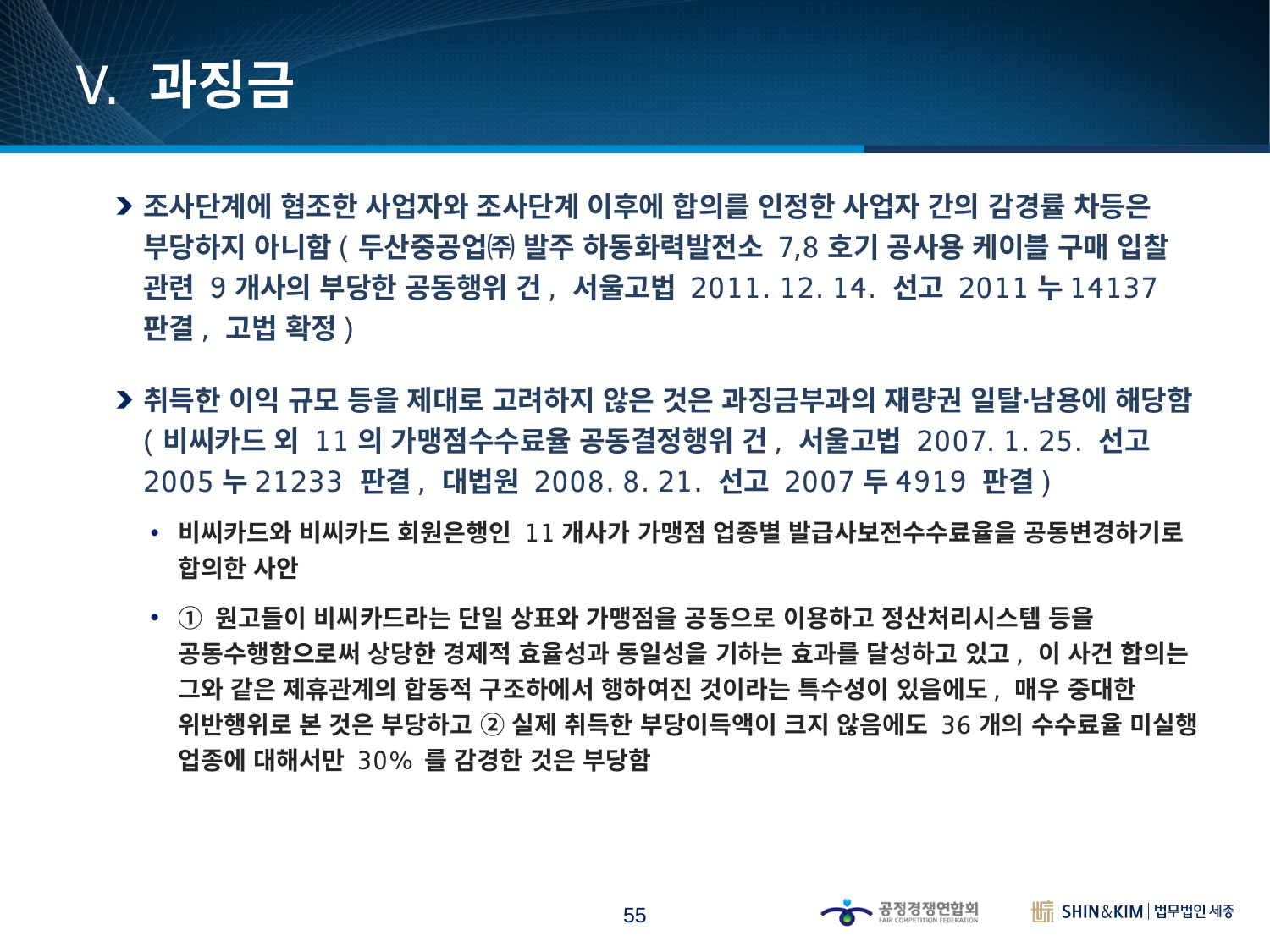

# V. 과징금
조사단계에 협조한 사업자와 조사단계 이후에 합의를 인정한 사업자 간의 감경률 차등은 부당하지 아니함(두산중공업㈜ 발주 하동화력발전소 7,8호기 공사용 케이블 구매 입찰 관련 9개사의 부당한 공동행위 건, 서울고법 2011. 12. 14. 선고 2011누14137 판결, 고법 확정)
취득한 이익 규모 등을 제대로 고려하지 않은 것은 과징금부과의 재량권 일탈∙남용에 해당함(비씨카드 외 11의 가맹점수수료율 공동결정행위 건, 서울고법 2007. 1. 25. 선고 2005누21233 판결, 대법원 2008. 8. 21. 선고 2007두4919 판결)
비씨카드와 비씨카드 회원은행인 11개사가 가맹점 업종별 발급사보전수수료율을 공동변경하기로 합의한 사안
① 원고들이 비씨카드라는 단일 상표와 가맹점을 공동으로 이용하고 정산처리시스템 등을 공동수행함으로써 상당한 경제적 효율성과 동일성을 기하는 효과를 달성하고 있고, 이 사건 합의는 그와 같은 제휴관계의 합동적 구조하에서 행하여진 것이라는 특수성이 있음에도, 매우 중대한 위반행위로 본 것은 부당하고 ② 실제 취득한 부당이득액이 크지 않음에도 36개의 수수료율 미실행 업종에 대해서만 30%를 감경한 것은 부당함
55